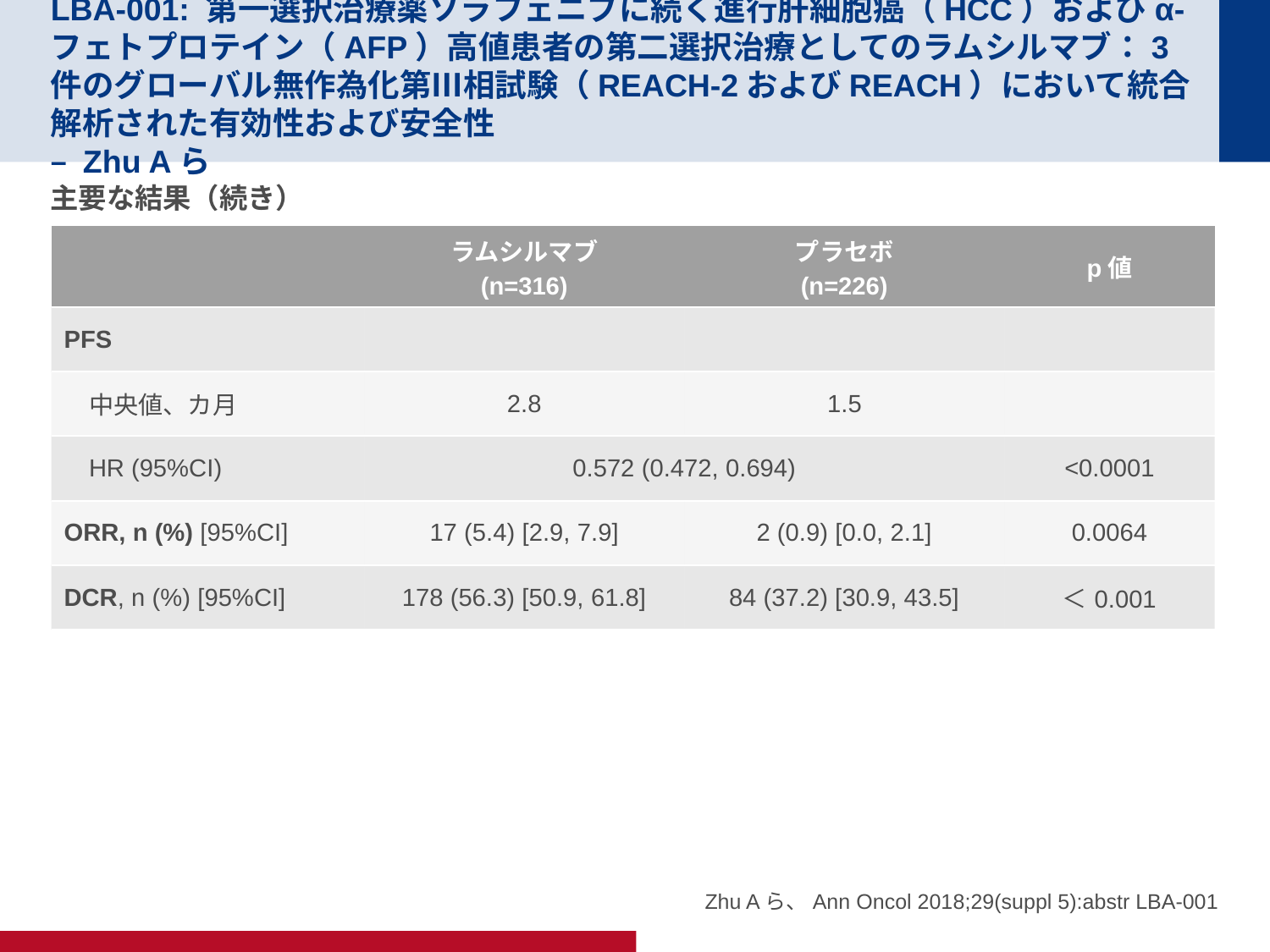

# LBA-001: 第一選択治療薬ソラフェニブに続く進行肝細胞癌（HCC）およびα-フェトプロテイン（AFP）高値患者の第二選択治療としてのラムシルマブ：3件のグローバル無作為化第Ⅲ相試験（REACH-2およびREACH）において統合解析された有効性および安全性 – Zhu Aら
主要な結果（続き）

|  | ラムシルマブ (n=316) | プラセボ (n=226) | p値 |
| --- | --- | --- | --- |
| PFS |  |  |  |
| 中央値、カ月 | 2.8 | 1.5 |  |
| HR (95%CI) | 0.572 (0.472, 0.694) |  | <0.0001 |
| ORR, n (%) [95%CI] | 17 (5.4) [2.9, 7.9] | 2 (0.9) [0.0, 2.1] | 0.0064 |
| DCR, n (%) [95%CI] | 178 (56.3) [50.9, 61.8] | 84 (37.2) [30.9, 43.5] | ＜0.001 |
Zhu Aら、Ann Oncol 2018;29(suppl 5):abstr LBA-001